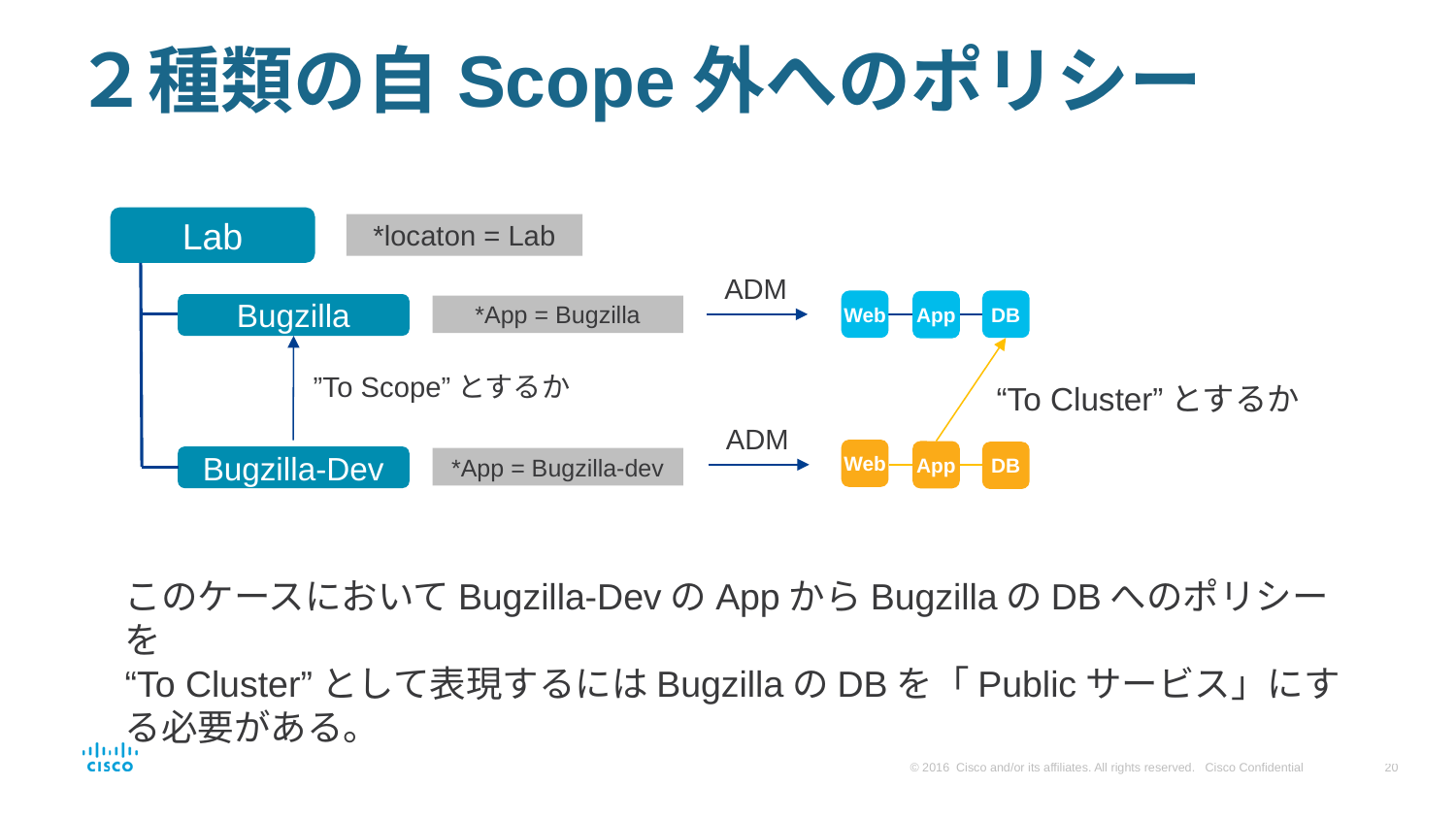

# ２種類の自Scope外へのポリシー
Lab
*locaton = Lab
ADM
Web
DB
App
Bugzilla
*App = Bugzilla
”To Scope”とするか
“To Cluster”とするか
ADM
Web
App
DB
Bugzilla-Dev
*App = Bugzilla-dev
このケースにおいてBugzilla-DevのAppからBugzillaのDBへのポリシーを
“To Cluster”として表現するにはBugzillaのDBを「Publicサービス」にする必要がある。